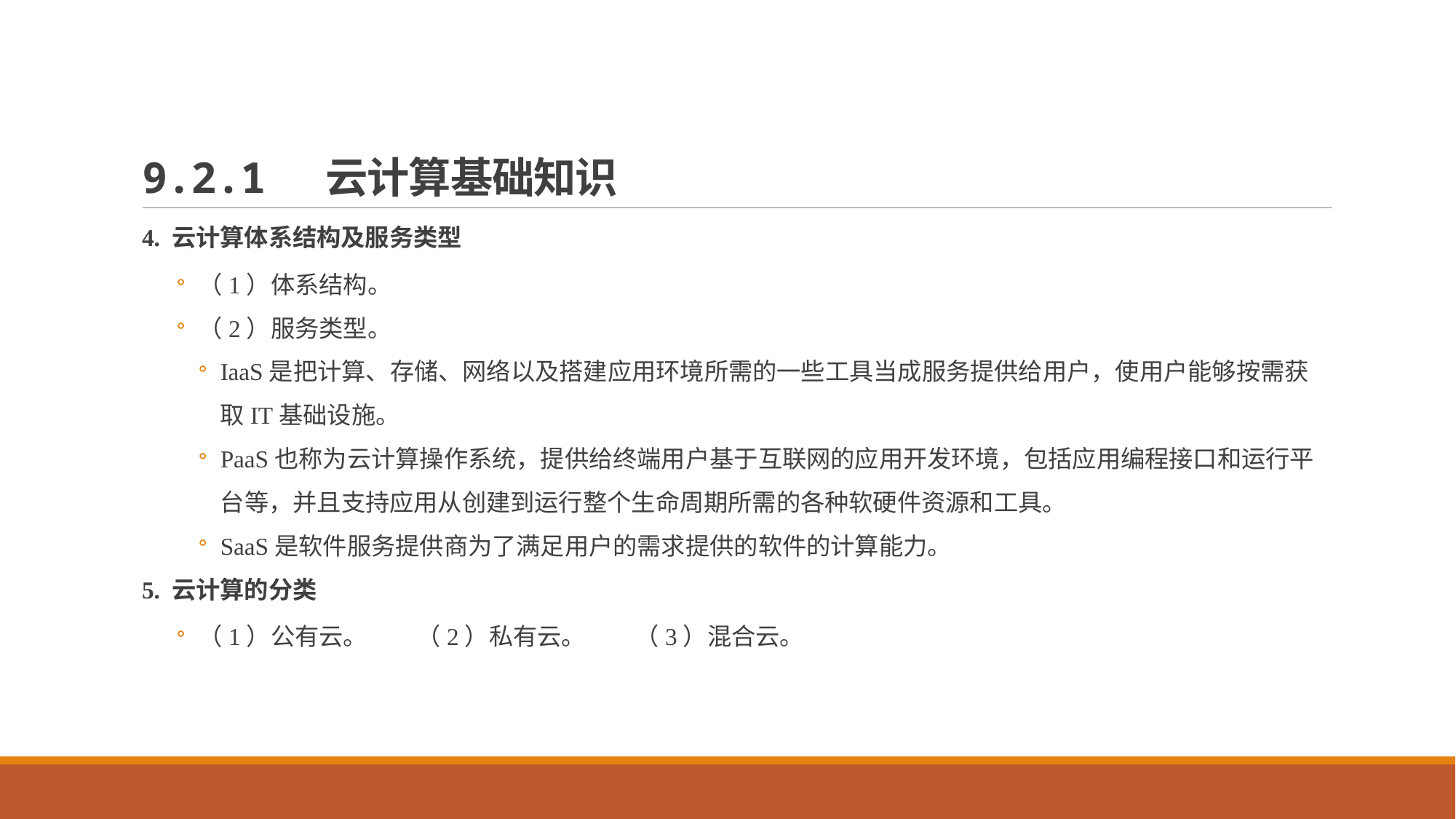

# 9.2.1  云计算基础知识
4. 云计算体系结构及服务类型
（1）体系结构。
（2）服务类型。
IaaS是把计算、存储、网络以及搭建应用环境所需的一些工具当成服务提供给用户，使用户能够按需获取IT基础设施。
PaaS也称为云计算操作系统，提供给终端用户基于互联网的应用开发环境，包括应用编程接口和运行平台等，并且支持应用从创建到运行整个生命周期所需的各种软硬件资源和工具。
SaaS是软件服务提供商为了满足用户的需求提供的软件的计算能力。
5. 云计算的分类
（1）公有云。	（2）私有云。	（3）混合云。